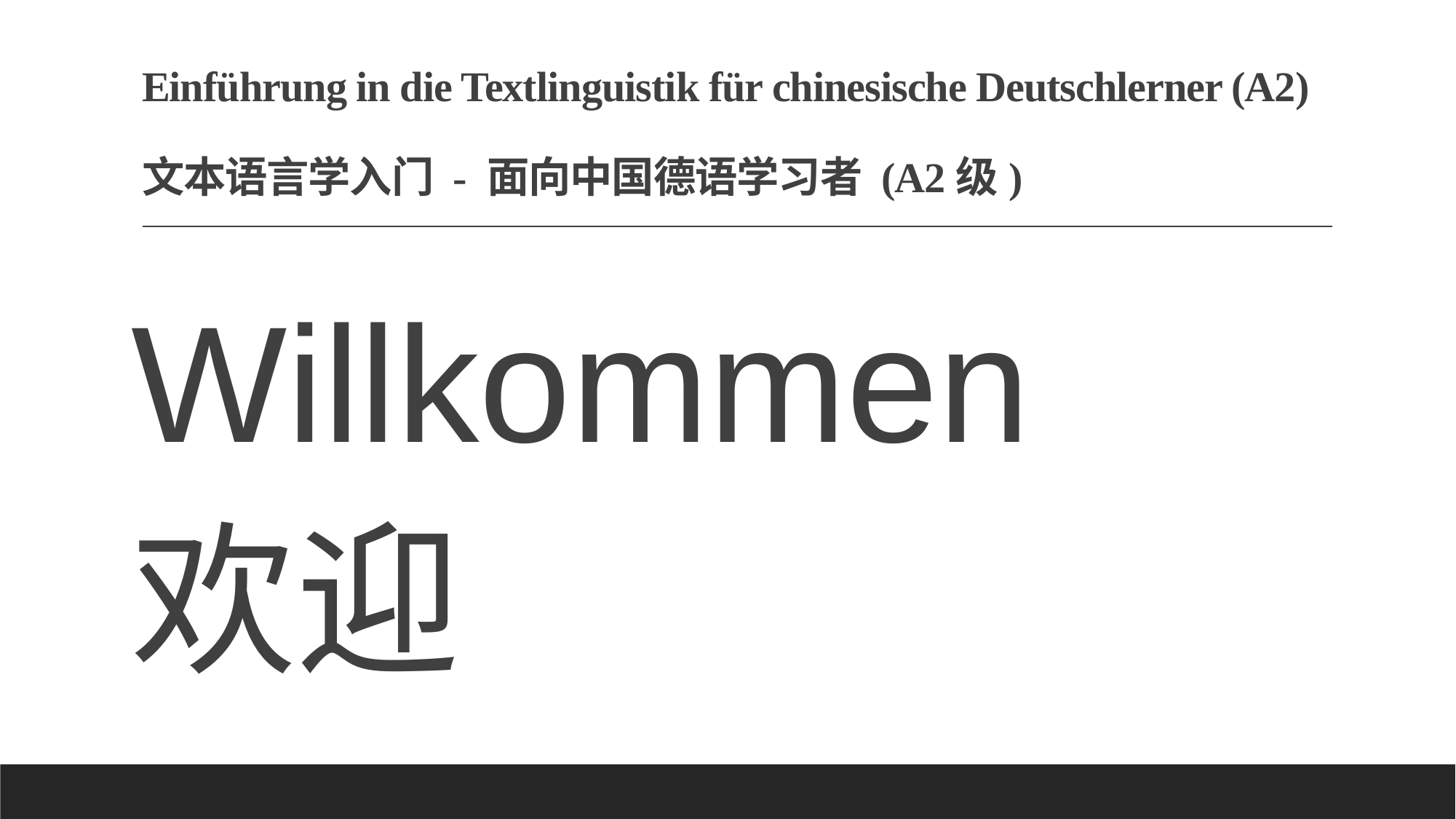

# Einführung in die Textlinguistik für chinesische Deutschlerner (A2) 文本语言学入门 - 面向中国德语学习者 (A2级)
Willkommen
欢迎